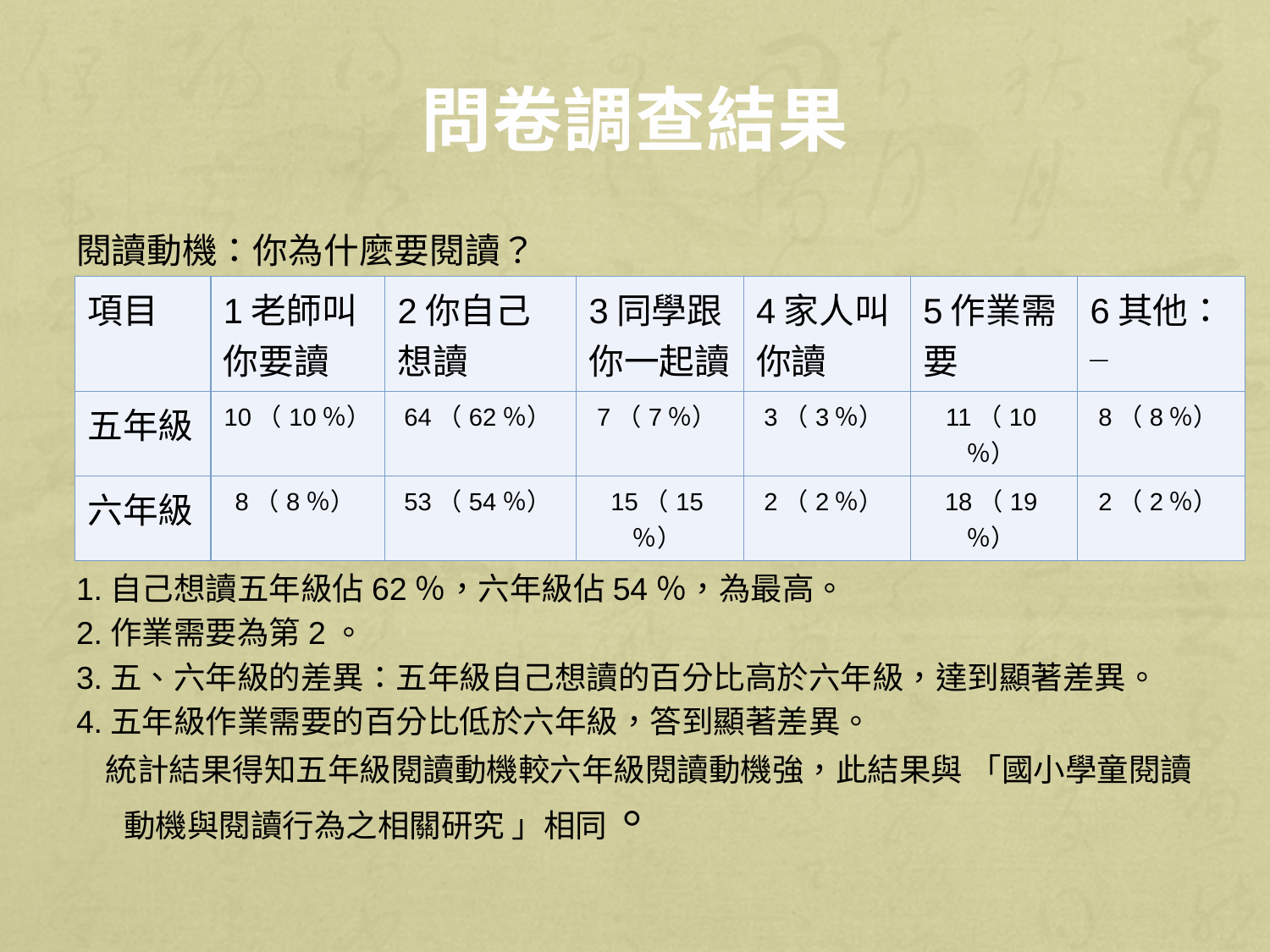

# 問卷調查結果
閱讀動機：你為什麼要閱讀？

我們的看法：
1.自己想讀五年級佔62％，六年級佔54％，為最高。
2.作業需要為第2。
3.五、六年級的差異：五年級自己想讀的百分比高於六年級，達到顯著差異。
4.五年級作業需要的百分比低於六年級，答到顯著差異。
   統計結果得知五年級閱讀動機較六年級閱讀動機強，此結果與 「國小學童閱讀動機與閱讀行為之相關研究 」相同。
| 項目 | 1老師叫你要讀 | 2你自己想讀 | 3同學跟你一起讀 | 4家人叫你讀 | 5作業需要 | 6其他：╴ |
| --- | --- | --- | --- | --- | --- | --- |
| 五年級 | 10（10％） | 64（62％） | 7（7％） | 3（3％） | 11（10％） | 8（8％） |
| 六年級 | 8（8％） | 53（54％） | 15（15％） | 2（2％） | 18（19％） | 2（2％） |